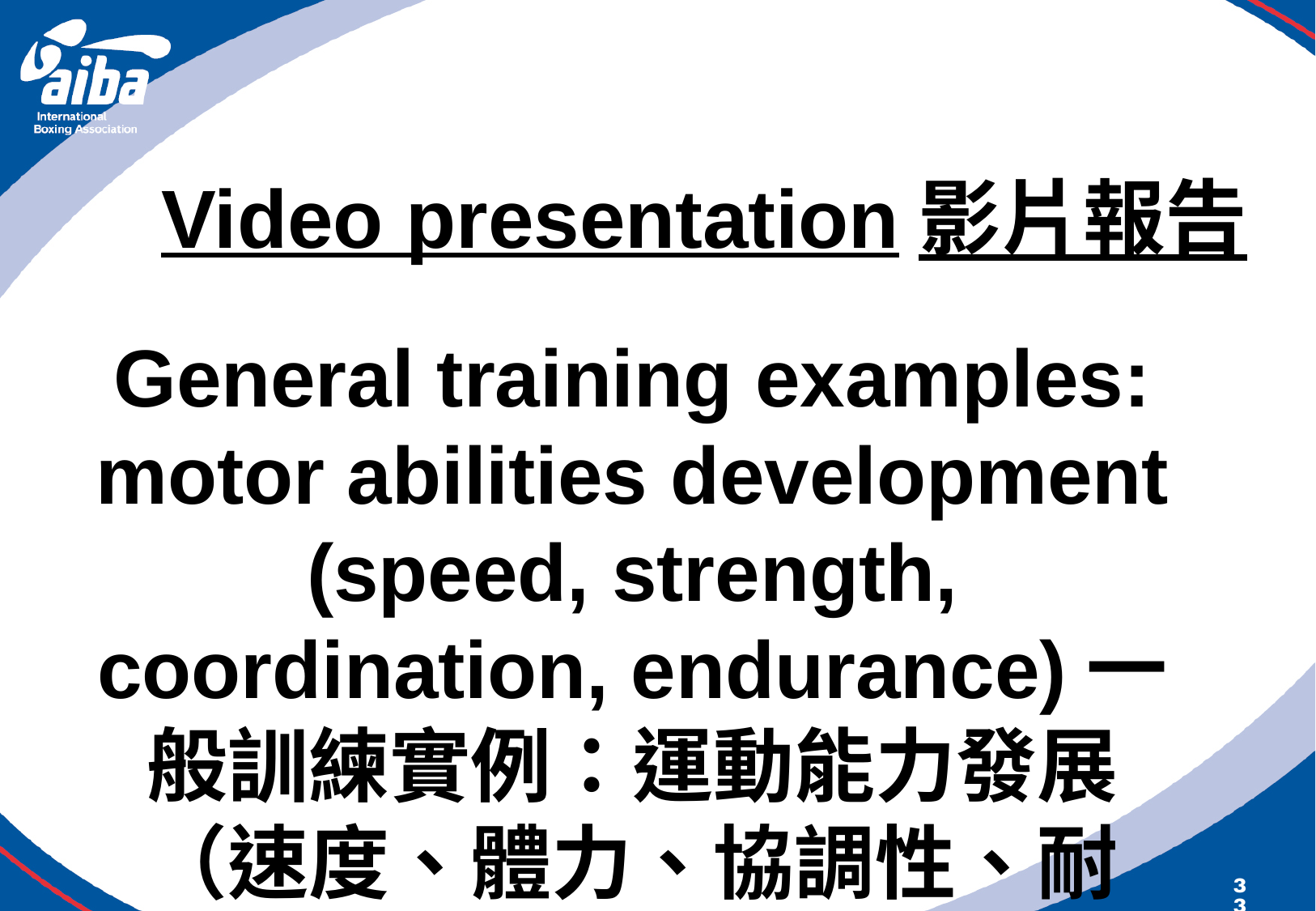

# Video presentation影片報告
General training examples: motor abilities development (speed, strength, coordination, endurance)一般訓練實例：運動能力發展（速度、體力、協調性、耐力）
332